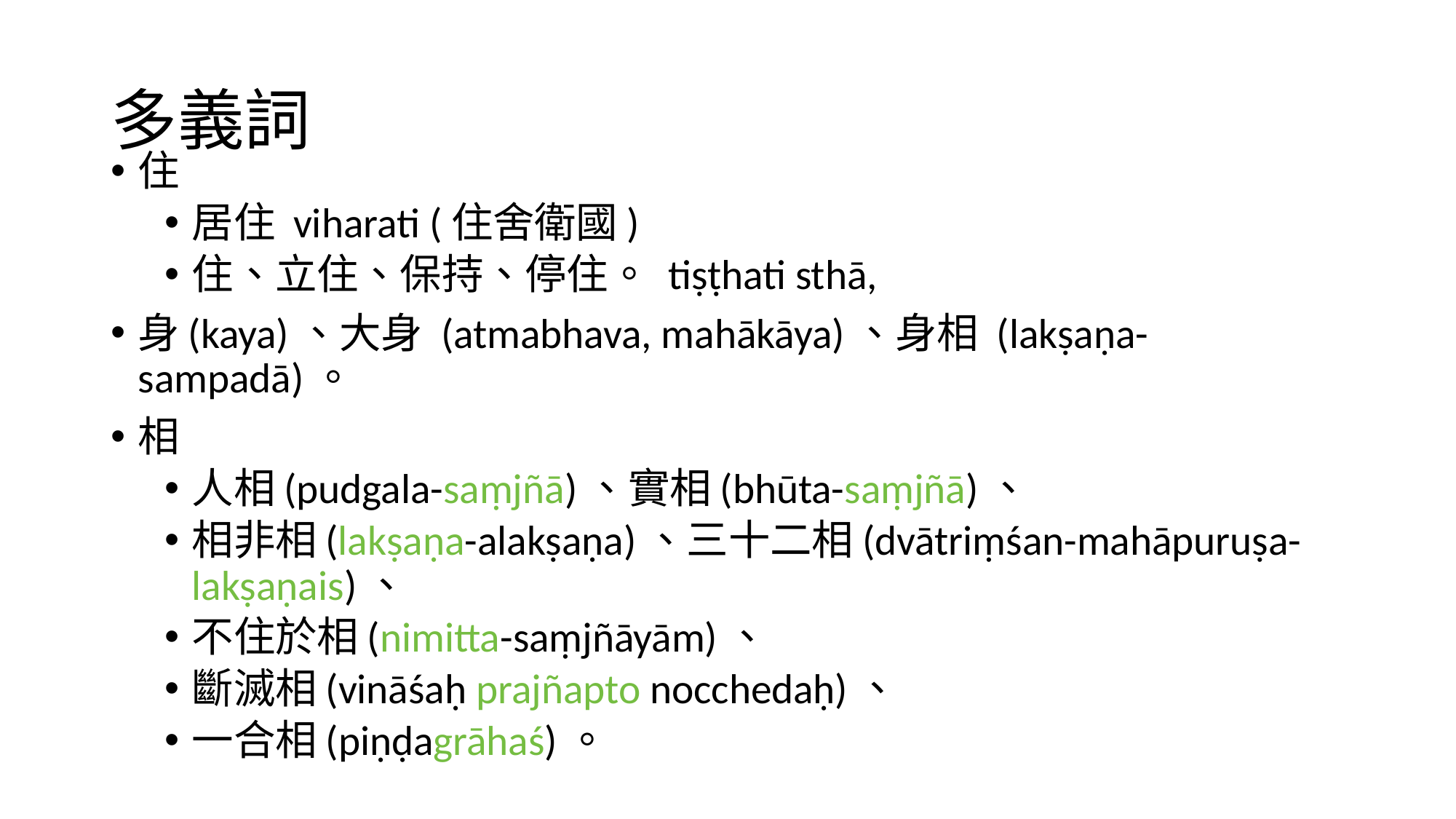

# 多義詞
住
居住 viharati (住舍衛國)
住、立住、保持、停住。 tiṣṭhati sthā,
身(kaya)、大身 (atmabhava, mahākāya)、身相 (lakṣaṇa-sampadā)。
相
人相(pudgala-saṃjñā)、實相(bhūta-saṃjñā)、
相非相(lakṣaṇa-alakṣaṇa)、三十二相(dvātriṃśan-mahāpuruṣa-lakṣaṇais)、
不住於相(nimitta-saṃjñāyām)、
斷滅相(vināśaḥ prajñapto nocchedaḥ)、
一合相(piṇḍagrāhaś)。